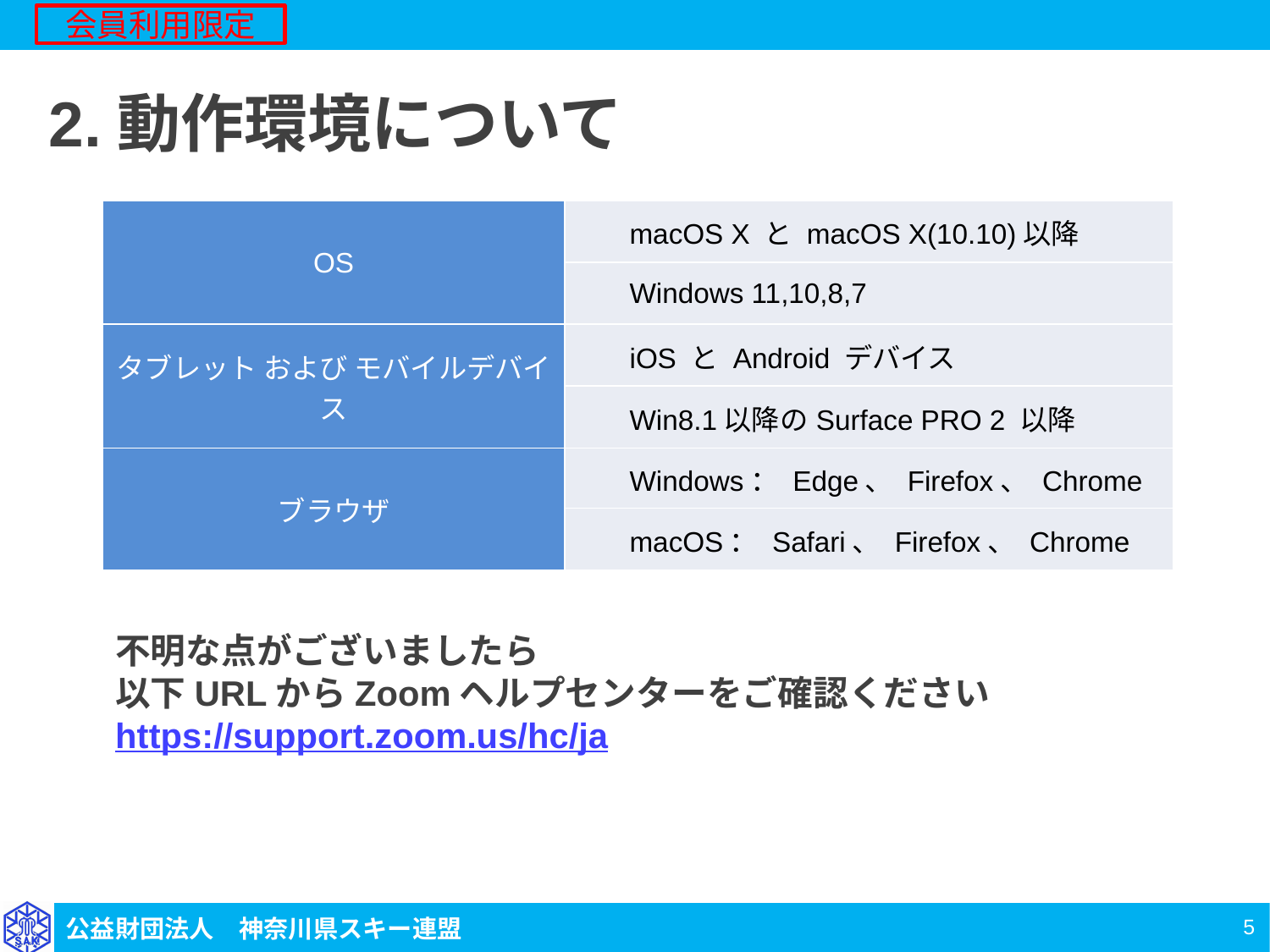

2.動作環境について
| OS | macOS X と macOS X(10.10)以降 |
| --- | --- |
|  | Windows 11,10,8,7 |
| タブレット および モバイルデバイス | iOS と Android デバイス |
|  | Win8.1以降のSurface PRO 2 以降 |
| ブラウザ | Windows： Edge、 Firefox、 Chrome |
|  | macOS： Safari、 Firefox、 Chrome |
不明な点がございましたら
以下URLからZoomヘルプセンターをご確認ください
https://support.zoom.us/hc/ja
5